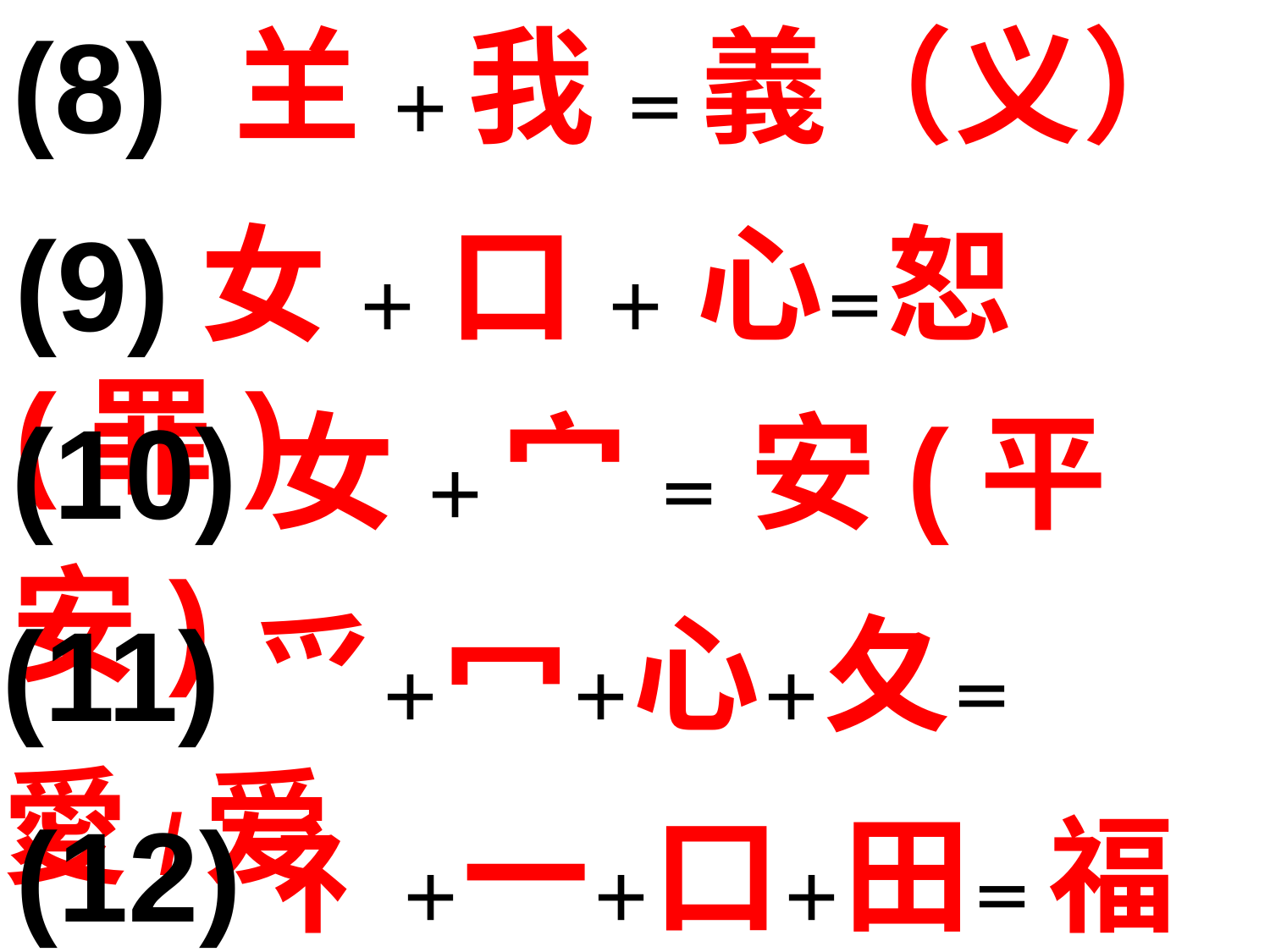

(8) 𦍌 ＋ 我 ＝ 義（义）
(9)女 ＋ 口 ＋ 心＝恕(罪)
(10)女 ＋ 宀 ＝  安(平安)
(11)爫＋冖＋心＋夂＝愛/爱
(12)礻＋一＋口＋田＝ 福